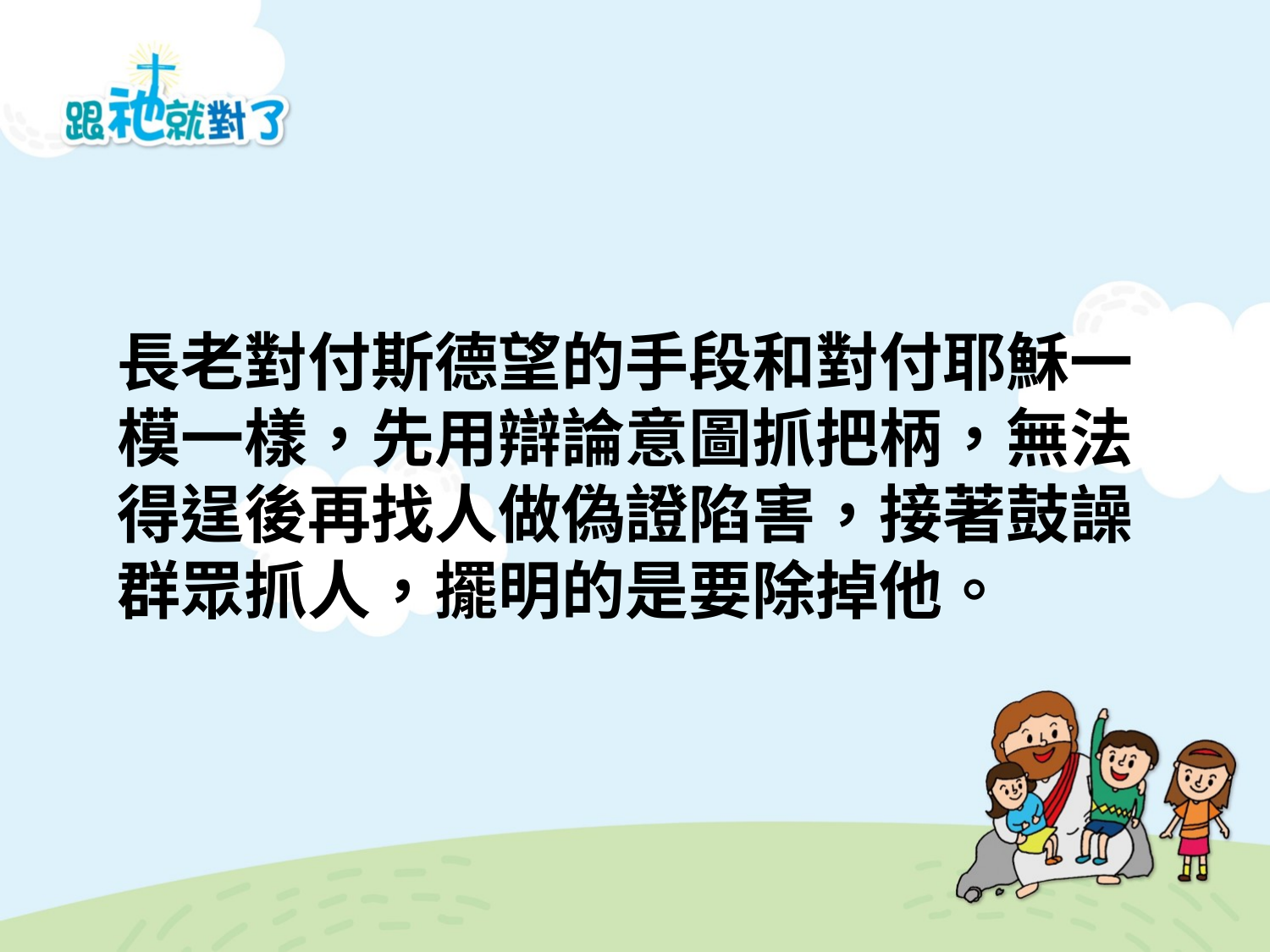

長老對付斯德望的手段和對付耶穌一模一樣，先用辯論意圖抓把柄，無法得逞後再找人做偽證陷害，接著鼓譟群眾抓人，擺明的是要除掉他。